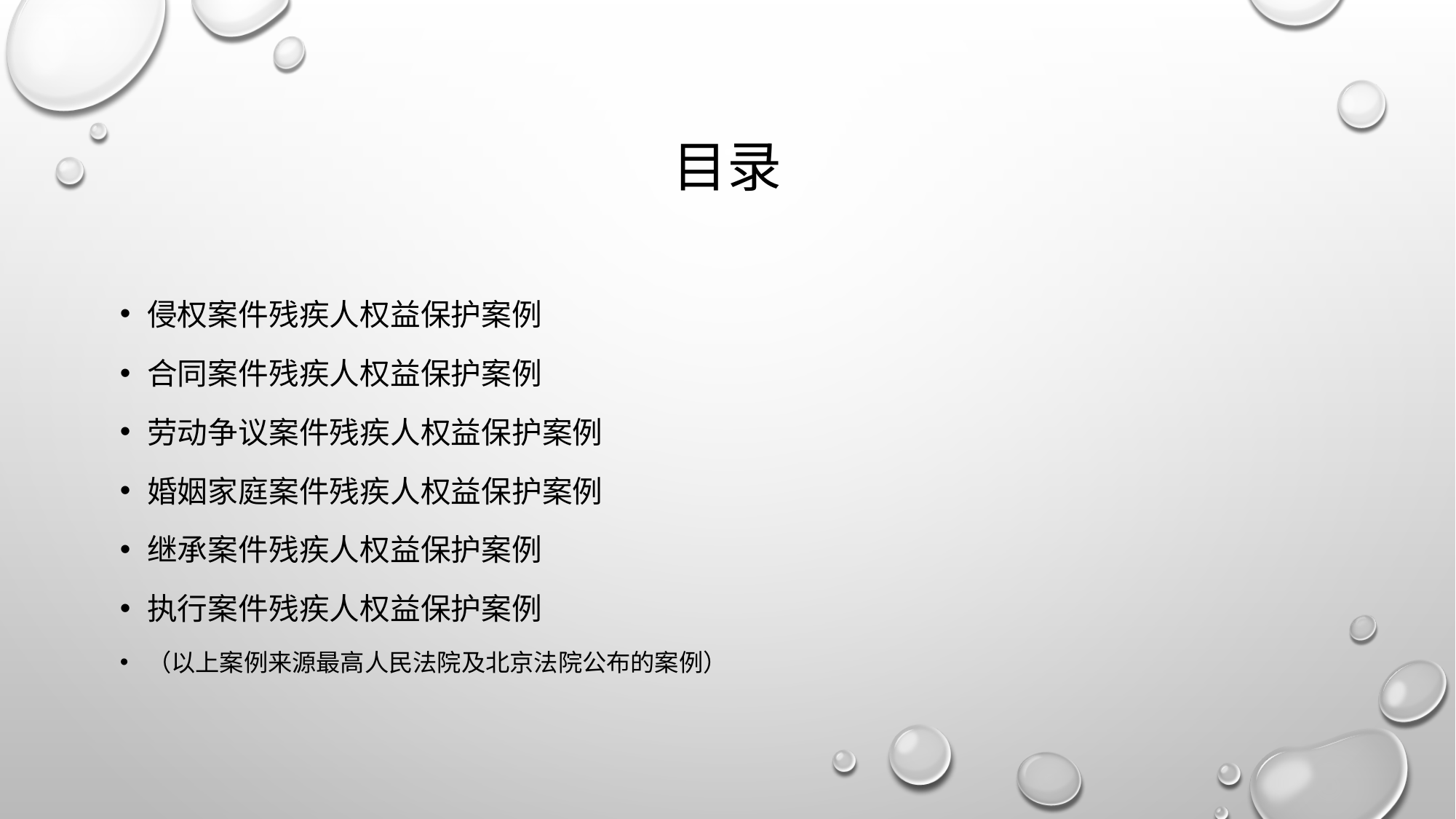

# 目录
侵权案件残疾人权益保护案例
合同案件残疾人权益保护案例
劳动争议案件残疾人权益保护案例
婚姻家庭案件残疾人权益保护案例
继承案件残疾人权益保护案例
执行案件残疾人权益保护案例
（以上案例来源最高人民法院及北京法院公布的案例）